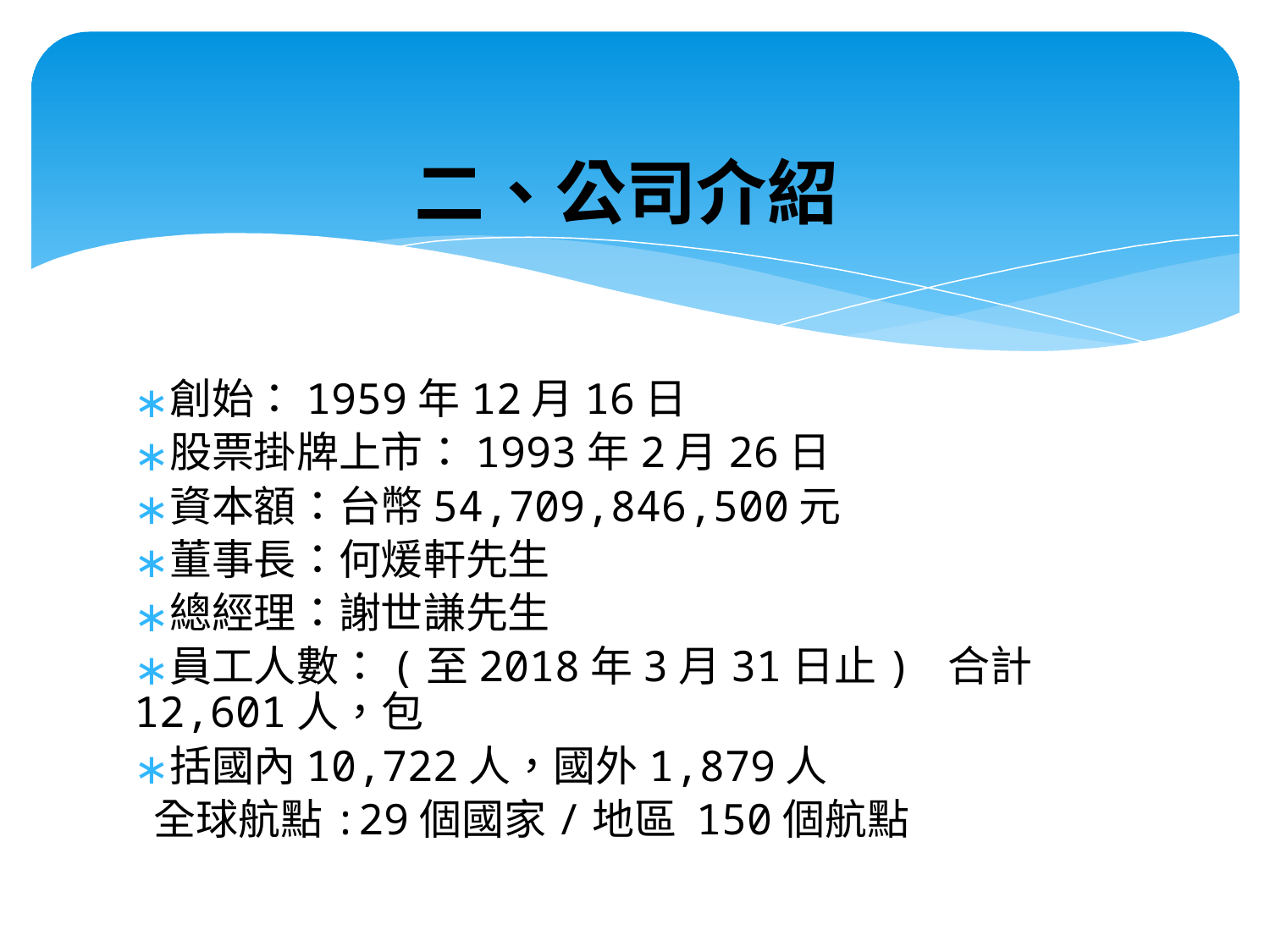

創始：1959年12月16日
股票掛牌上市：1993年2月26日
資本額：台幣54,709,846,500元
董事長：何煖軒先生
總經理：謝世謙先生
員工人數：(至2018年3月31日止) 合計12,601人，包
括國內10,722人，國外1,879人
 全球航點:29個國家/地區 150個航點
二、公司介紹